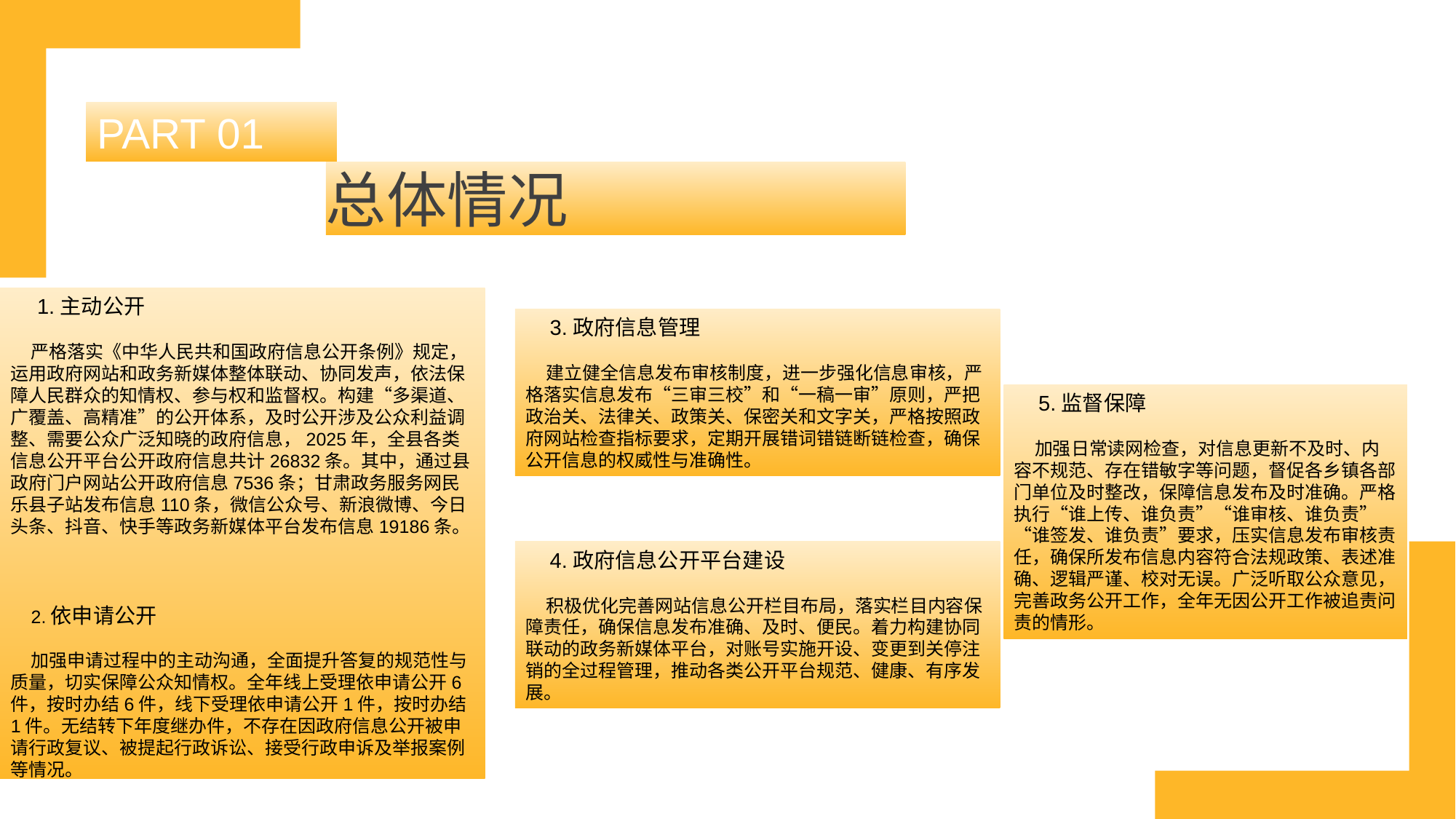

PART 01
总体情况
     1.主动公开

    严格落实《中华人民共和国政府信息公开条例》规定，运用政府网站和政务新媒体整体联动、协同发声，依法保障人民群众的知情权、参与权和监督权。构建“多渠道、广覆盖、高精准”的公开体系，及时公开涉及公众利益调整、需要公众广泛知晓的政府信息，2025年，全县各类信息公开平台公开政府信息共计26832条。其中，通过县政府门户网站公开政府信息7536条；甘肃政务服务网民乐县子站发布信息110条，微信公众号、新浪微博、今日头条、抖音、快手等政务新媒体平台发布信息19186条。

    2.依申请公开

    加强申请过程中的主动沟通，全面提升答复的规范性与质量，切实保障公众知情权。全年线上受理依申请公开6件，按时办结6件，线下受理依申请公开1件，按时办结1件。无结转下年度继办件，不存在因政府信息公开被申请行政复议、被提起行政诉讼、接受行政申诉及举报案例等情况。
    3.政府信息管理

    建立健全信息发布审核制度，进一步强化信息审核，严格落实信息发布“三审三校”和“一稿一审”原则，严把政治关、法律关、政策关、保密关和文字关，严格按照政府网站检查指标要求，定期开展错词错链断链检查，确保公开信息的权威性与准确性。
    5.监督保障

    加强日常读网检查，对信息更新不及时、内容不规范、存在错敏字等问题，督促各乡镇各部门单位及时整改，保障信息发布及时准确。严格执行“谁上传、谁负责”“谁审核、谁负责”“谁签发、谁负责”要求，压实信息发布审核责任，确保所发布信息内容符合法规政策、表述准确、逻辑严谨、校对无误。广泛听取公众意见，完善政务公开工作，全年无因公开工作被追责问责的情形。

    4.政府信息公开平台建设

    积极优化完善网站信息公开栏目布局，落实栏目内容保障责任，确保信息发布准确、及时、便民。着力构建协同联动的政务新媒体平台，对账号实施开设、变更到关停注销的全过程管理，推动各类公开平台规范、健康、有序发展。